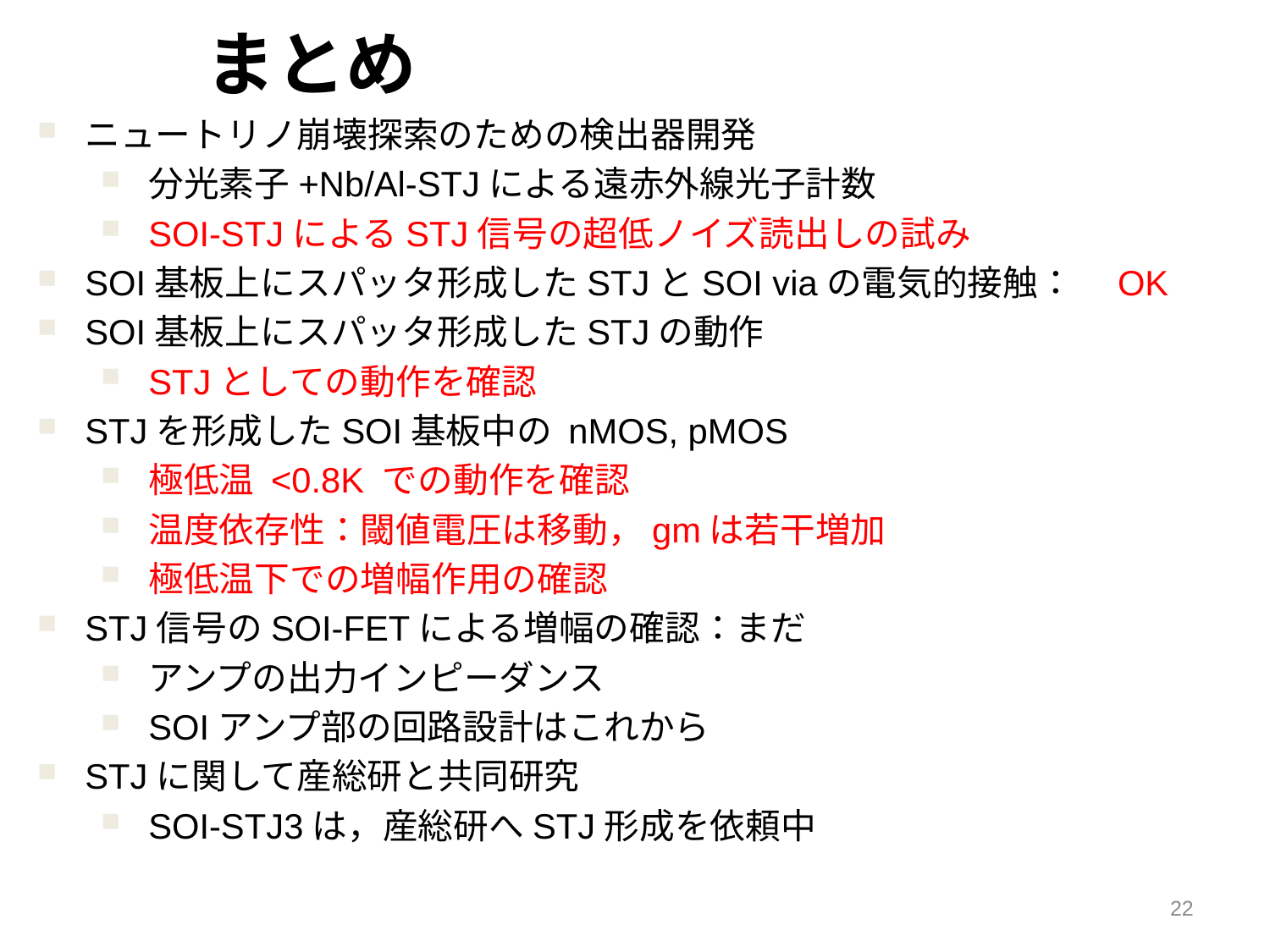

まとめ
ニュートリノ崩壊探索のための検出器開発
分光素子+Nb/Al-STJによる遠赤外線光子計数
SOI-STJによるSTJ信号の超低ノイズ読出しの試み
SOI基板上にスパッタ形成したSTJとSOI viaの電気的接触：　OK
SOI基板上にスパッタ形成したSTJの動作
STJとしての動作を確認
STJを形成したSOI基板中の nMOS, pMOS
極低温 <0.8K での動作を確認
温度依存性：閾値電圧は移動，gmは若干増加
極低温下での増幅作用の確認
STJ信号のSOI-FETによる増幅の確認：まだ
アンプの出力インピーダンス
SOIアンプ部の回路設計はこれから
STJに関して産総研と共同研究
SOI-STJ3は，産総研へSTJ形成を依頼中
22